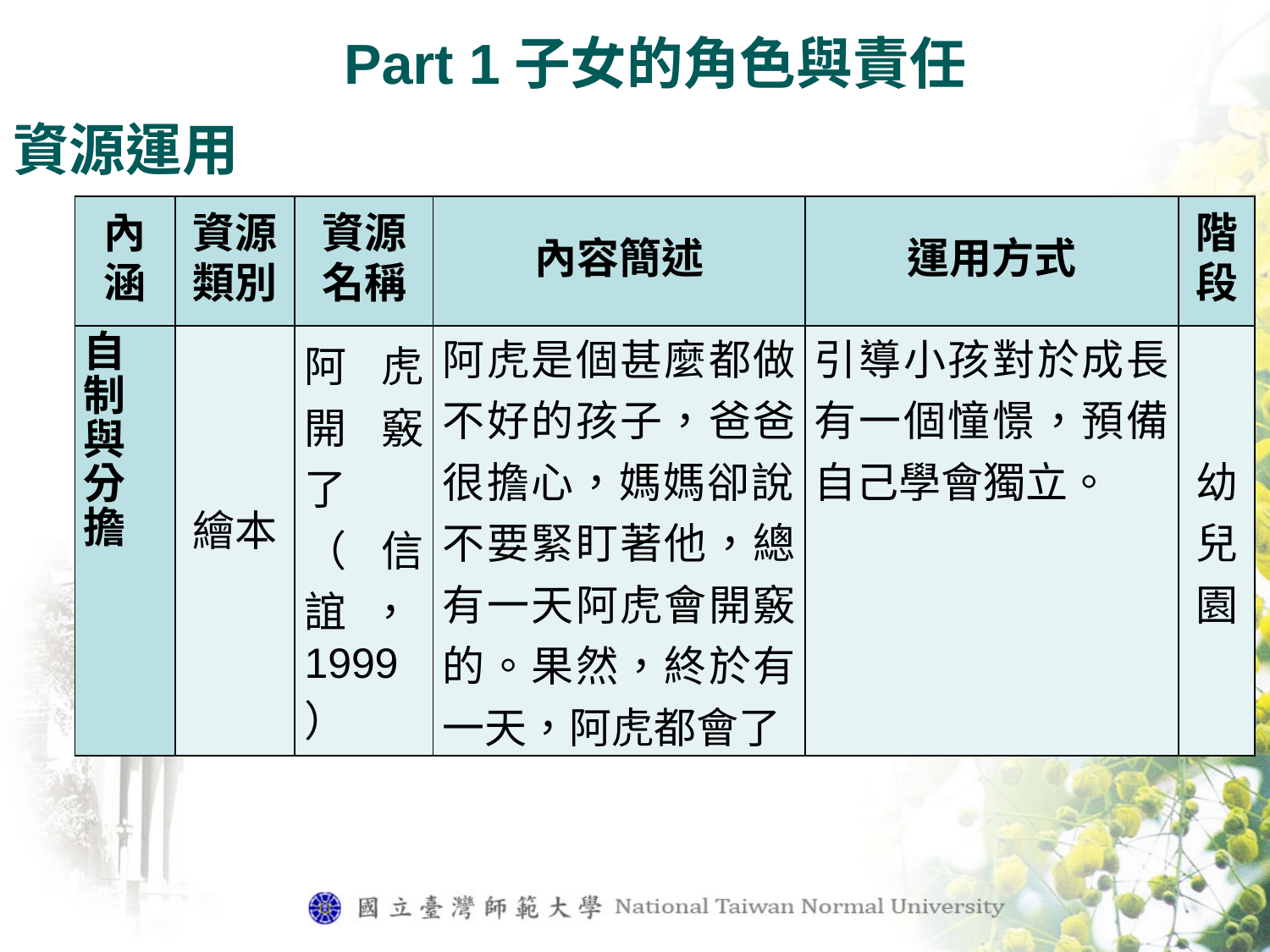

Part 1子女的角色與責任
資源運用
| 內涵 | 資源類別 | 資源名稱 | 內容簡述 | 運用方式 | 階段 |
| --- | --- | --- | --- | --- | --- |
| 自 制 與 分 擔 | 繪本 | 阿虎開竅了（信誼，1999） | 阿虎是個甚麼都做不好的孩子，爸爸很擔心，媽媽卻說，不要緊盯著他，總有一天阿虎會開竅的。果然，終於有一天，阿虎都會了 | 引導小孩對於成長有一個憧憬，預備自己學會獨立。 | 幼兒園 |